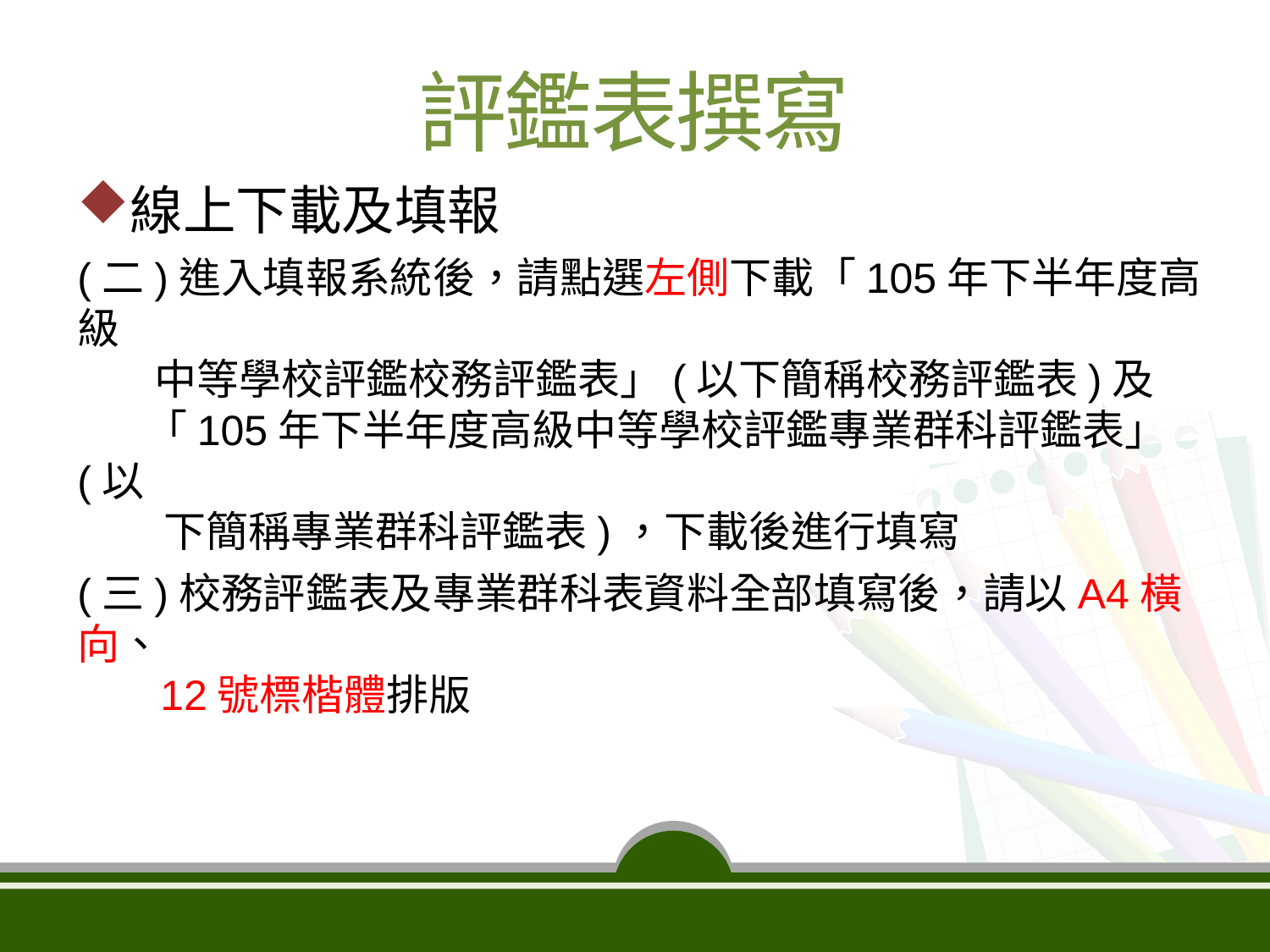

評鑑表撰寫
線上下載及填報
(二)進入填報系統後，請點選左側下載「105年下半年度高級
       中等學校評鑑校務評鑑表」(以下簡稱校務評鑑表)及
      「105年下半年度高級中等學校評鑑專業群科評鑑表」(以
        下簡稱專業群科評鑑表)，下載後進行填寫
(三)校務評鑑表及專業群科表資料全部填寫後，請以A4橫向、
       12號標楷體排版